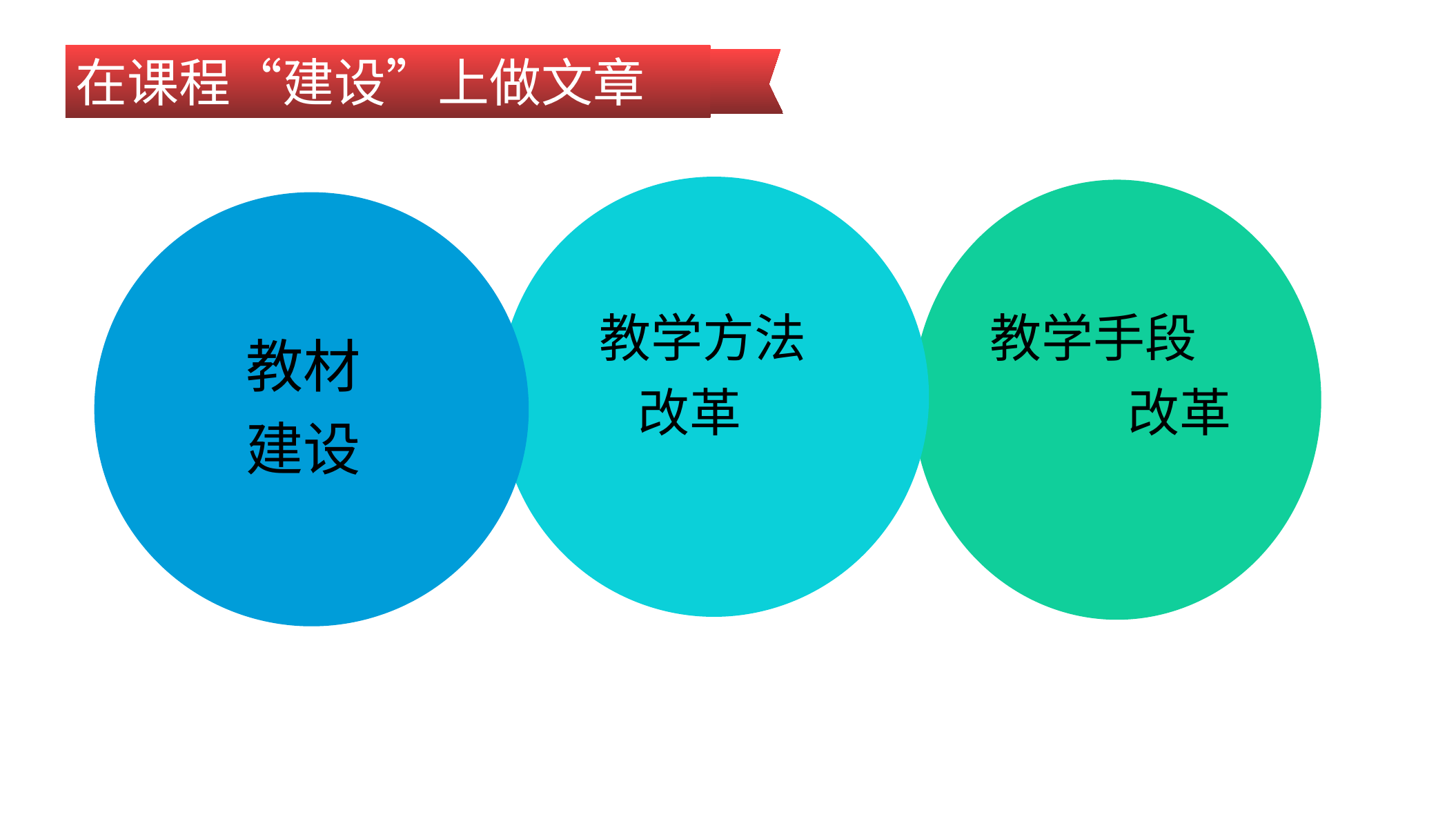

在课程“建设”上做文章

    教学方法
      改革
教学手段                改革
     教材
     建设